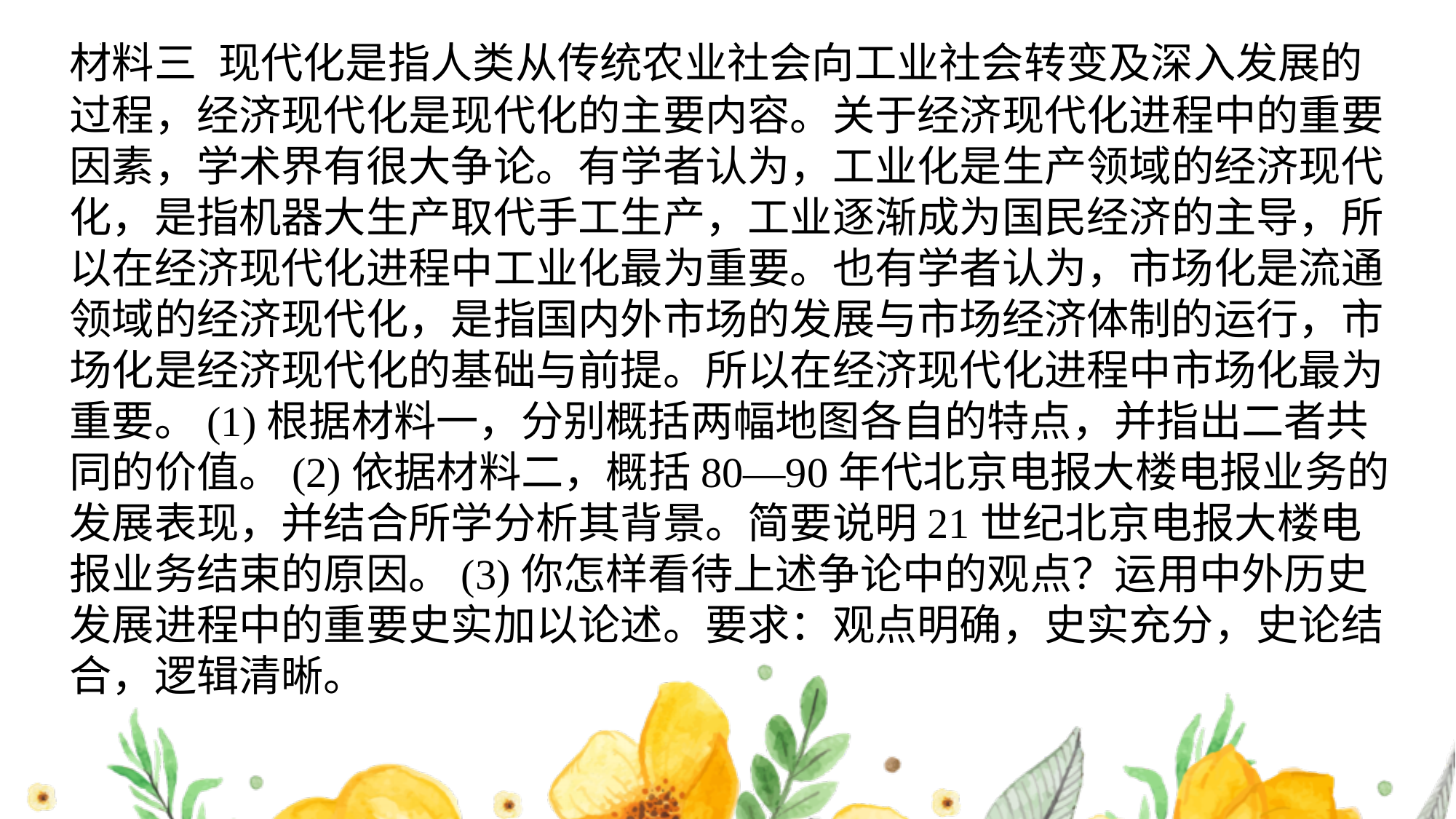

材料三  现代化是指人类从传统农业社会向工业社会转变及深入发展的过程，经济现代化是现代化的主要内容。关于经济现代化进程中的重要因素，学术界有很大争论。有学者认为，工业化是生产领域的经济现代化，是指机器大生产取代手工生产，工业逐渐成为国民经济的主导，所以在经济现代化进程中工业化最为重要。也有学者认为，市场化是流通领域的经济现代化，是指国内外市场的发展与市场经济体制的运行，市场化是经济现代化的基础与前提。所以在经济现代化进程中市场化最为重要。(1)根据材料一，分别概括两幅地图各自的特点，并指出二者共同的价值。(2)依据材料二，概括80—90年代北京电报大楼电报业务的发展表现，并结合所学分析其背景。简要说明21世纪北京电报大楼电报业务结束的原因。(3)你怎样看待上述争论中的观点？运用中外历史发展进程中的重要史实加以论述。要求：观点明确，史实充分，史论结合，逻辑清晰。